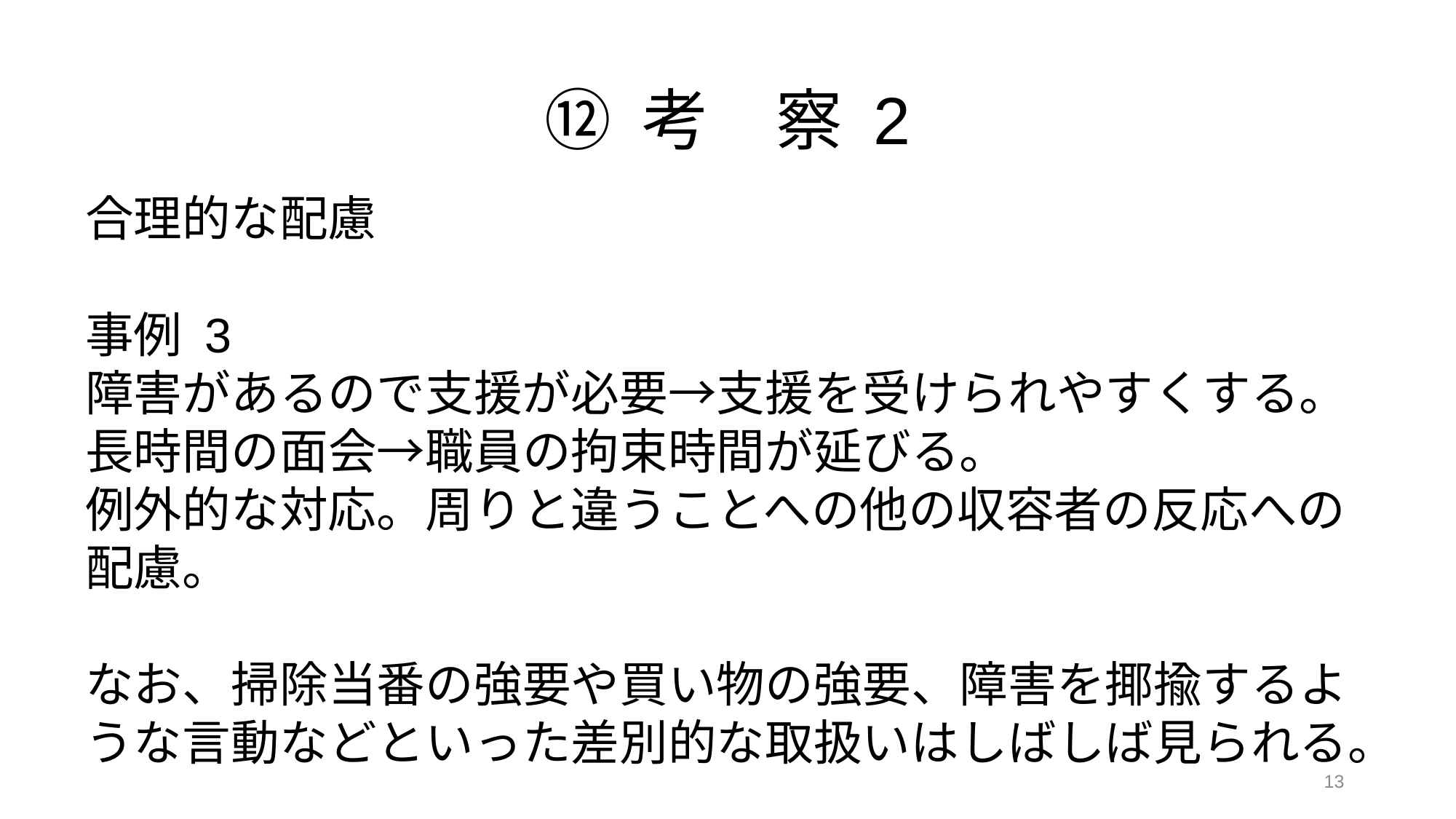

# ⑫ 考　察 2
合理的な配慮

事例 3
障害があるので支援が必要→支援を受けられやすくする。
長時間の面会→職員の拘束時間が延びる。
例外的な対応。周りと違うことへの他の収容者の反応への配慮。
なお、掃除当番の強要や買い物の強要、障害を揶揄するような言動などといった差別的な取扱いはしばしば見られる。

13